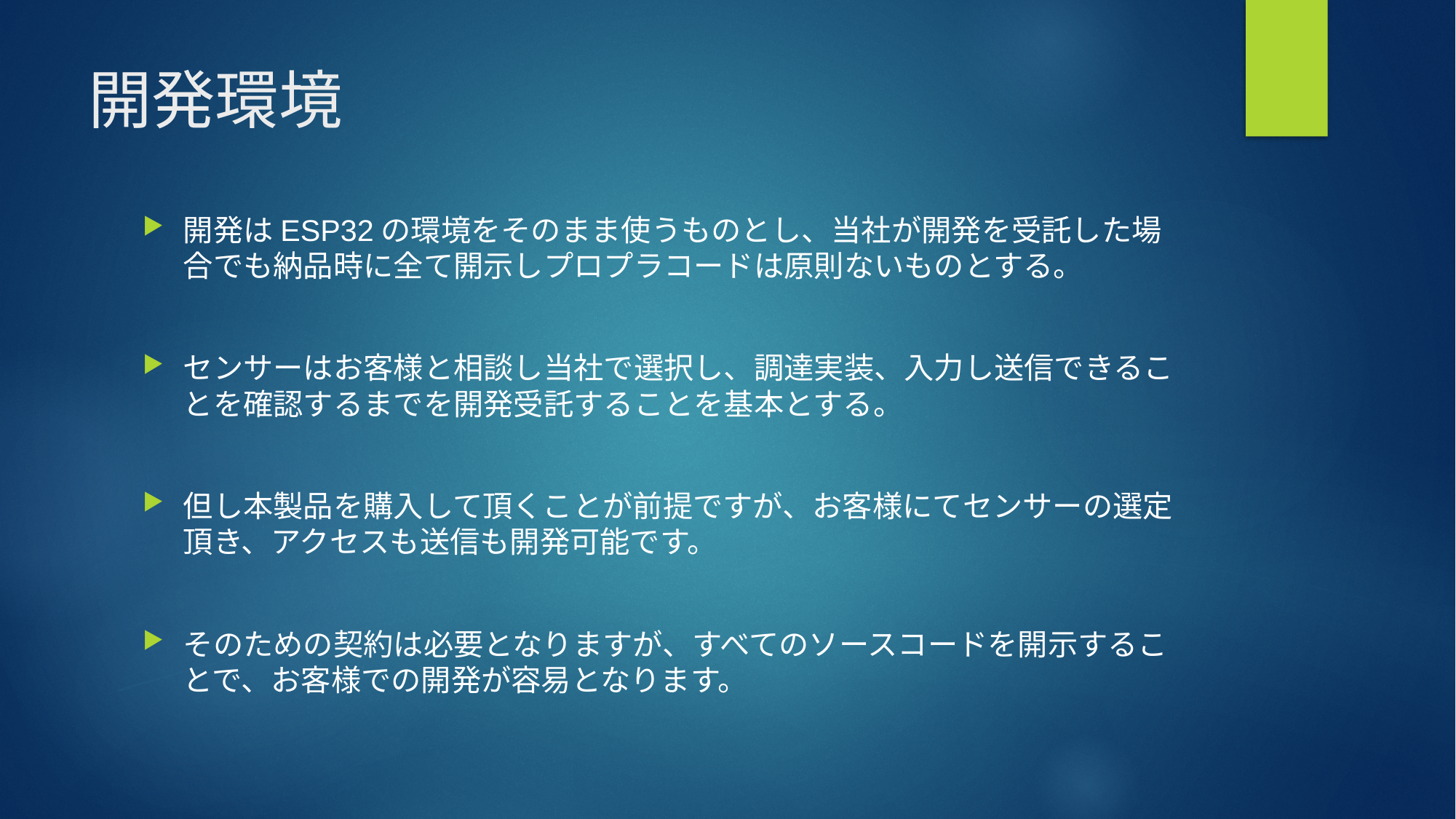

# 開発環境
開発はESP32の環境をそのまま使うものとし、当社が開発を受託した場合でも納品時に全て開示しプロプラコードは原則ないものとする。

センサーはお客様と相談し当社で選択し、調達実装、入力し送信できることを確認するまでを開発受託することを基本とする。

但し本製品を購入して頂くことが前提ですが、お客様にてセンサーの選定頂き、アクセスも送信も開発可能です。

そのための契約は必要となりますが、すべてのソースコードを開示することで、お客様での開発が容易となります。